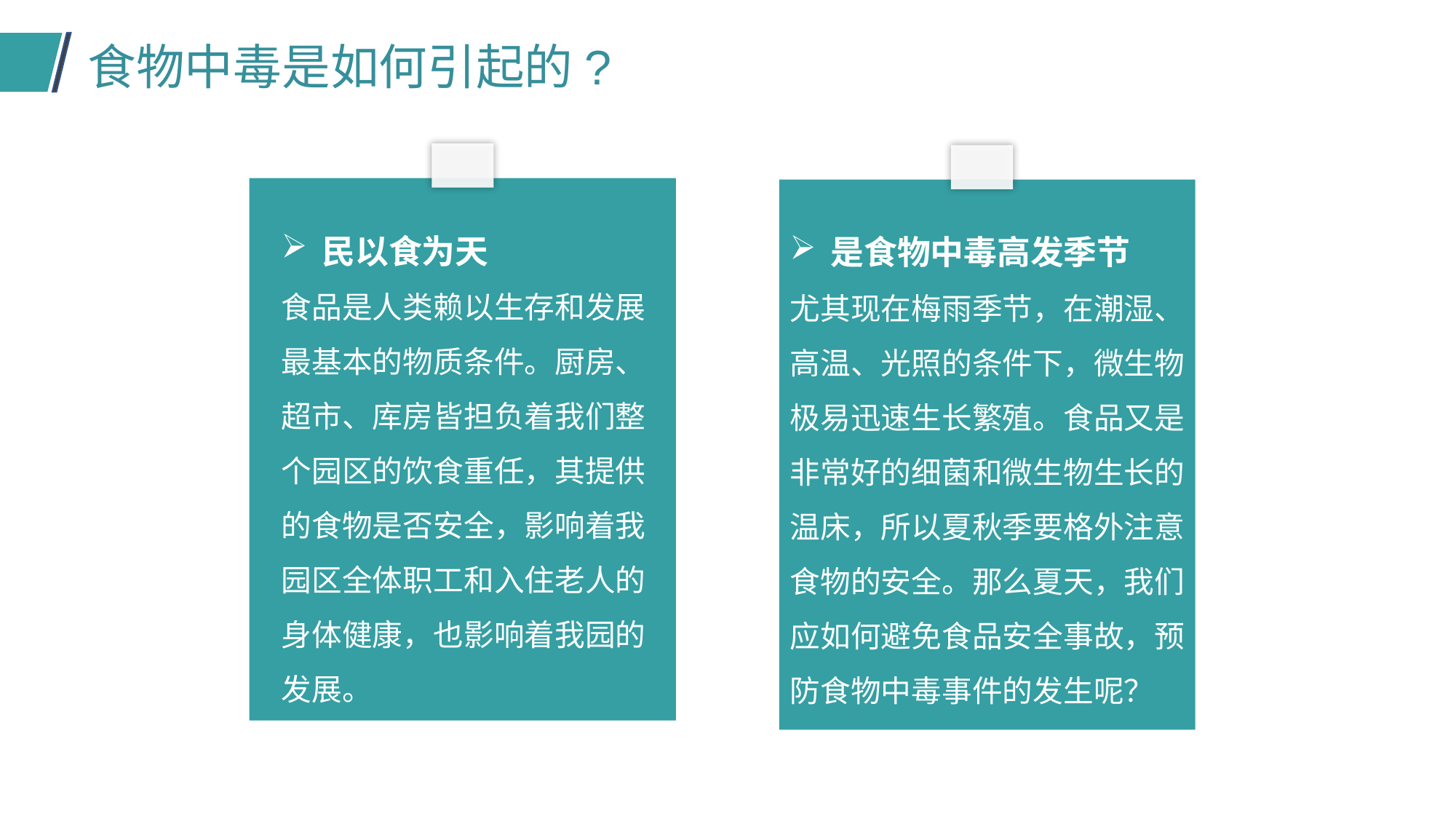

食物中毒是如何引起的?

民以食为天
食品是人类赖以生存和发展最基本的物质条件。厨房、超市、库房皆担负着我们整个园区的饮食重任，其提供的食物是否安全，影响着我园区全体职工和入住老人的身体健康，也影响着我园的发展。

是食物中毒高发季节
尤其现在梅雨季节，在潮湿、高温、光照的条件下，微生物极易迅速生长繁殖。食品又是非常好的细菌和微生物生长的温床，所以夏秋季要格外注意食物的安全。那么夏天，我们应如何避免食品安全事故，预防食物中毒事件的发生呢？